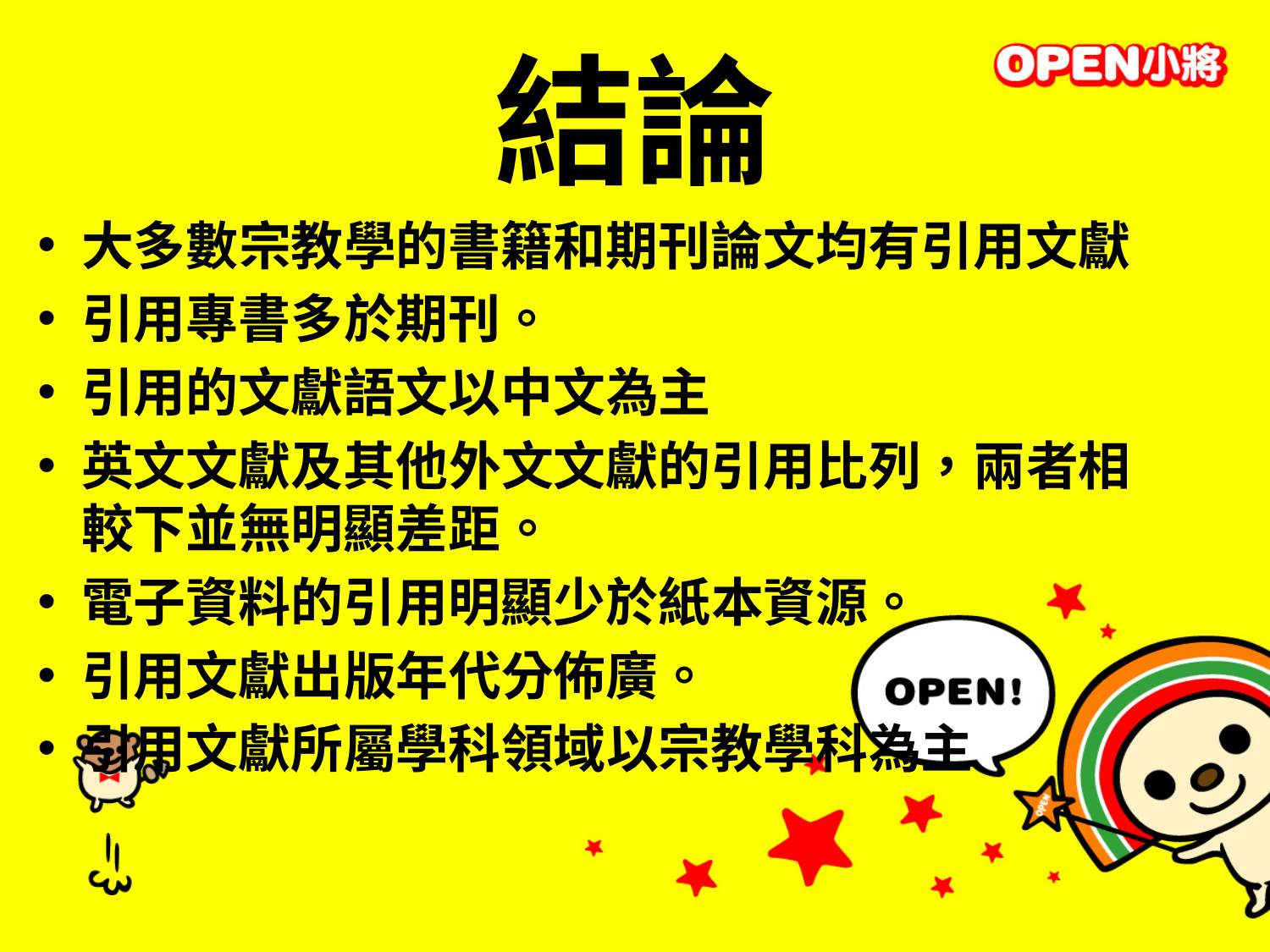

# 結論
大多數宗教學的書籍和期刊論文均有引用文獻
引用專書多於期刊。
引用的文獻語文以中文為主
英文文獻及其他外文文獻的引用比列，兩者相較下並無明顯差距。
電子資料的引用明顯少於紙本資源。
引用文獻出版年代分佈廣。
引用文獻所屬學科領域以宗教學科為主